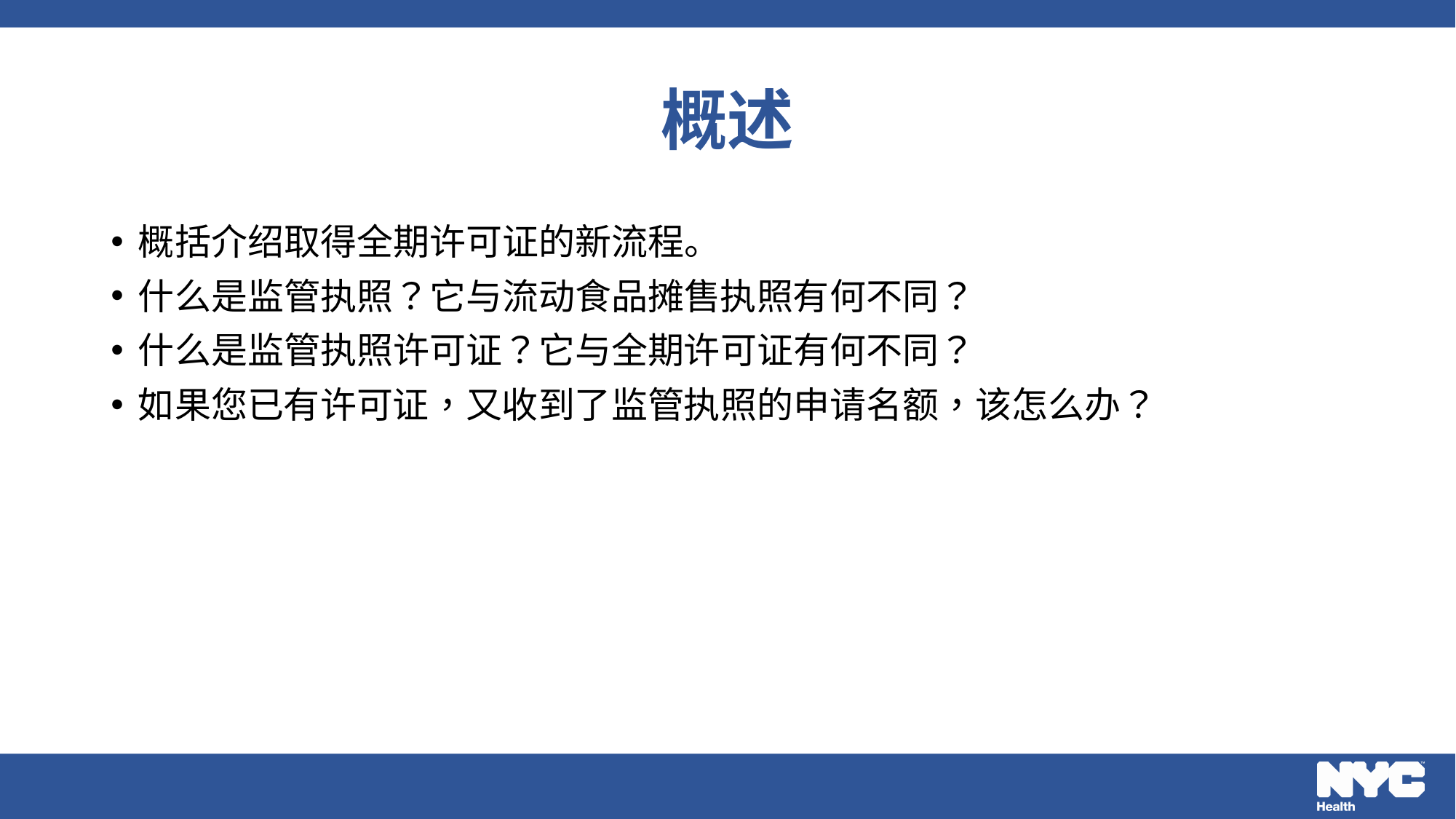

# 概述
概括介绍取得全期许可证的新流程。
什么是监管执照？它与流动食品摊售执照有何不同？
什么是监管执照许可证？它与全期许可证有何不同？
如果您已有许可证，又收到了监管执照的申请名额，该怎么办？